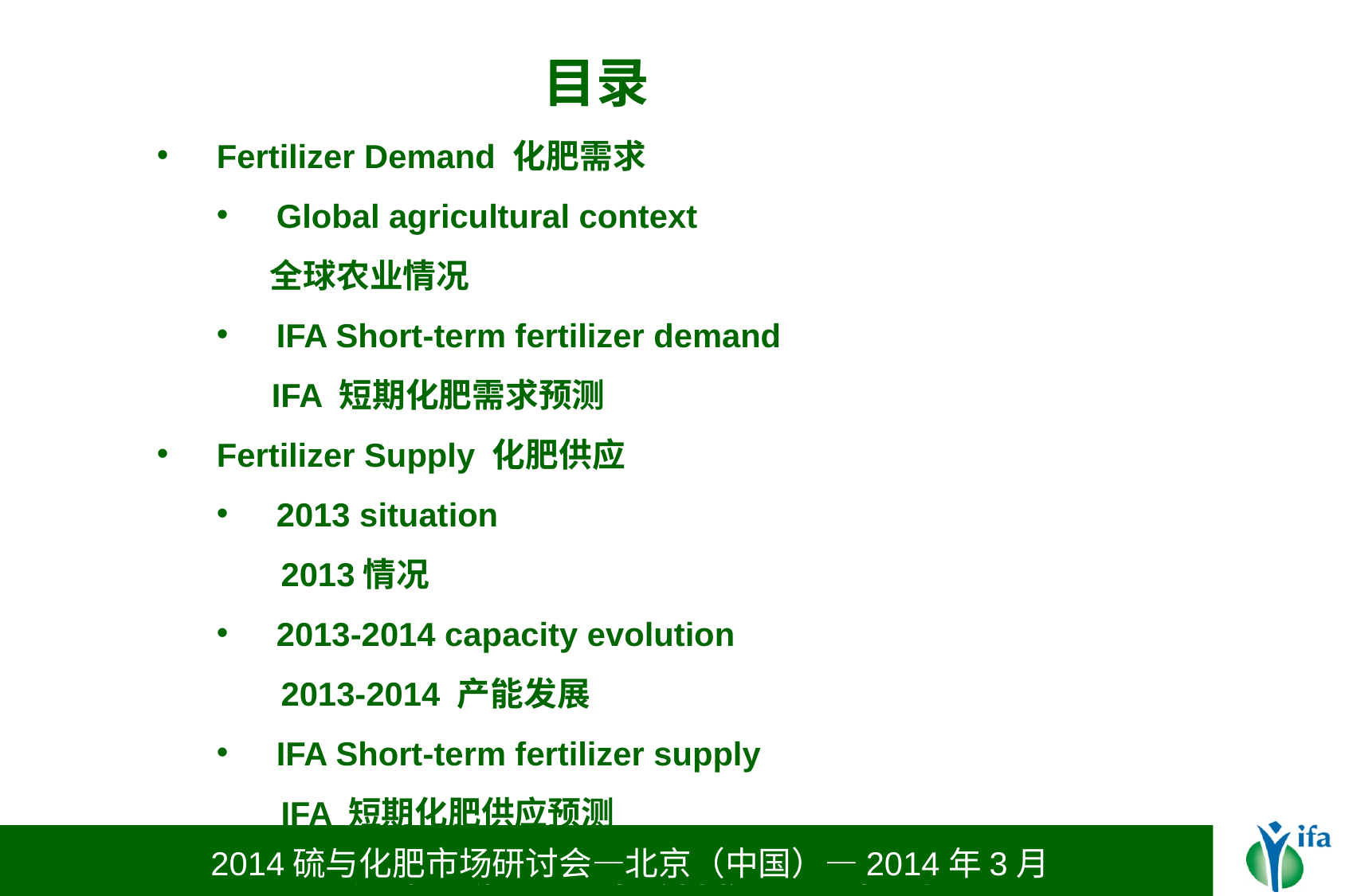

目录
Fertilizer Demand 化肥需求
Global agricultural context
      全球农业情况
IFA Short-term fertilizer demand
      IFA 短期化肥需求预测
Fertilizer Supply 化肥供应
2013 situation
       2013情况
2013-2014 capacity evolution
       2013-2014 产能发展
IFA Short-term fertilizer supply
       IFA 短期化肥供应预测